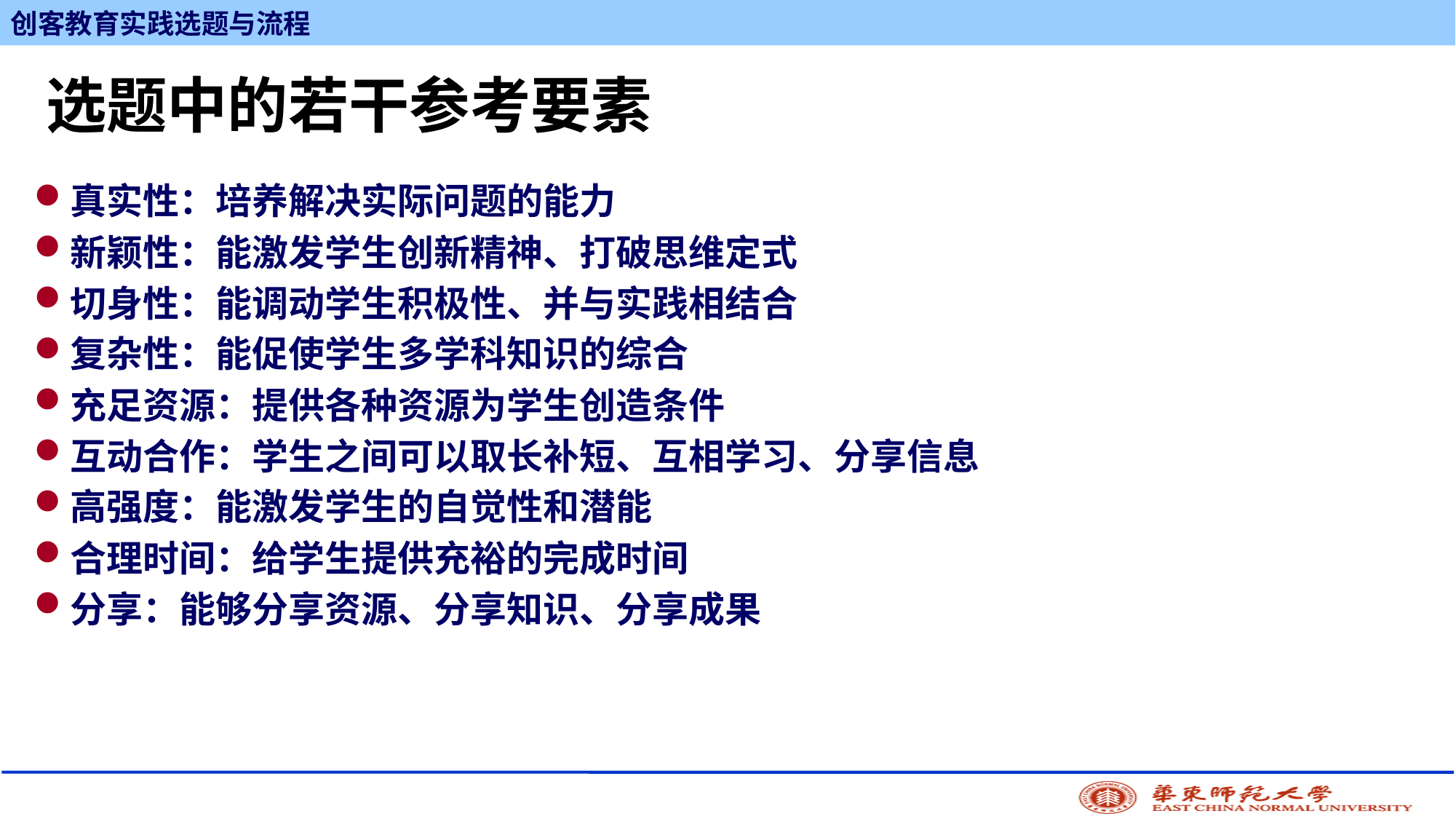

# 选题中的若干参考要素
真实性：培养解决实际问题的能力
新颖性：能激发学生创新精神、打破思维定式
切身性：能调动学生积极性、并与实践相结合
复杂性：能促使学生多学科知识的综合
充足资源：提供各种资源为学生创造条件
互动合作：学生之间可以取长补短、互相学习、分享信息
高强度：能激发学生的自觉性和潜能
合理时间：给学生提供充裕的完成时间
分享：能够分享资源、分享知识、分享成果